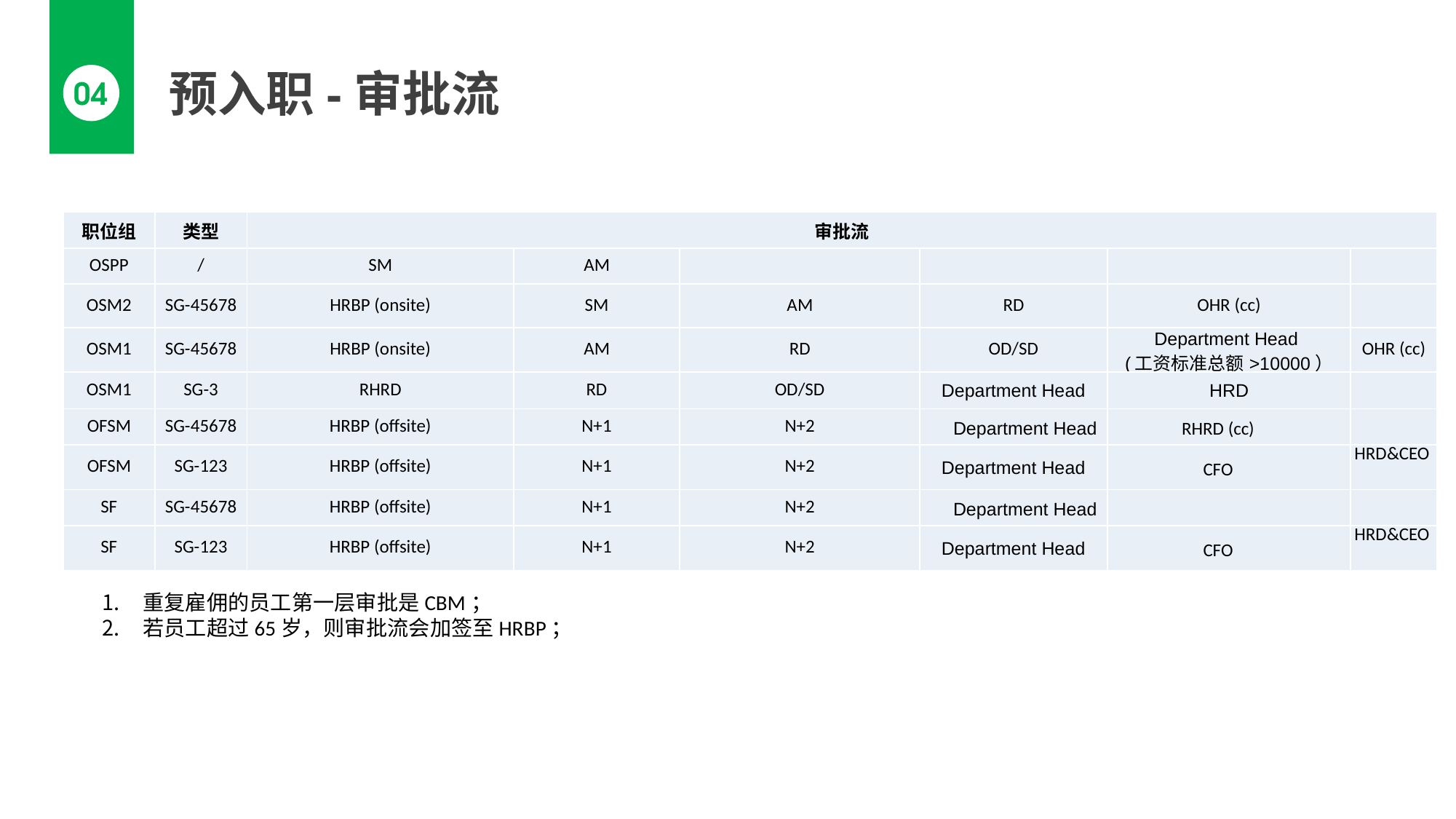

预入职-审批流
04
| 职位组 | 类型 | 审批流 |  |  |  |  |  |
| --- | --- | --- | --- | --- | --- | --- | --- |
| OSPP | / | SM | AM |  |  |  |  |
| OSM2 | SG-45678 | HRBP (onsite) | SM | AM | RD | OHR (cc) |  |
| OSM1 | SG-45678 | HRBP (onsite) | AM | RD | OD/SD | Department Head (工资标准总额>10000） | OHR (cc) |
| OSM1 | SG-3 | RHRD | RD | OD/SD | Department Head | HRD |  |
| OFSM | SG-45678 | HRBP (offsite) | N+1 | N+2 | Department Head | RHRD (cc) |  |
| OFSM | SG-123 | HRBP (offsite) | N+1 | N+2 | Department Head | CFO | HRD&CEO |
| SF | SG-45678 | HRBP (offsite) | N+1 | N+2 | Department Head |  |  |
| SF | SG-123 | HRBP (offsite) | N+1 | N+2 | Department Head | CFO | HRD&CEO |
重复雇佣的员工第一层审批是CBM；
若员工超过65岁，则审批流会加签至HRBP；